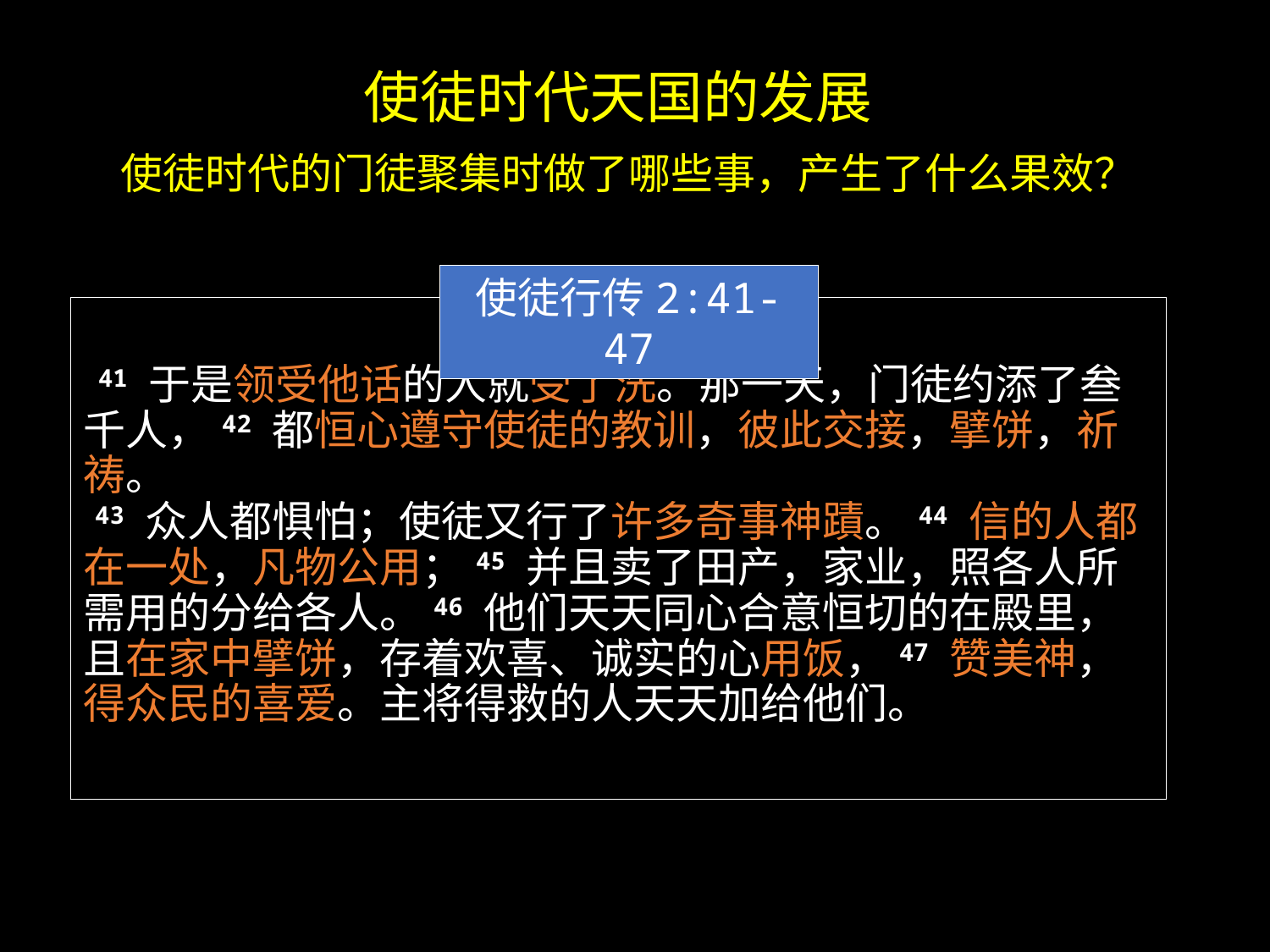

使徒时代天国的发展
使徒时代的门徒聚集时做了哪些事，产生了什么果效？
使徒行传2:41-47

 41 于是领受他话的人就受了洗。那一天，门徒约添了叁千人， 42 都恒心遵守使徒的教训，彼此交接，擘饼，祈祷。
 43 众人都惧怕；使徒又行了许多奇事神蹟。 44 信的人都在一处，凡物公用； 45 并且卖了田产，家业，照各人所需用的分给各人。 46 他们天天同心合意恒切的在殿里，且在家中擘饼，存着欢喜、诚实的心用饭， 47 赞美神，得众民的喜爱。主将得救的人天天加给他们。